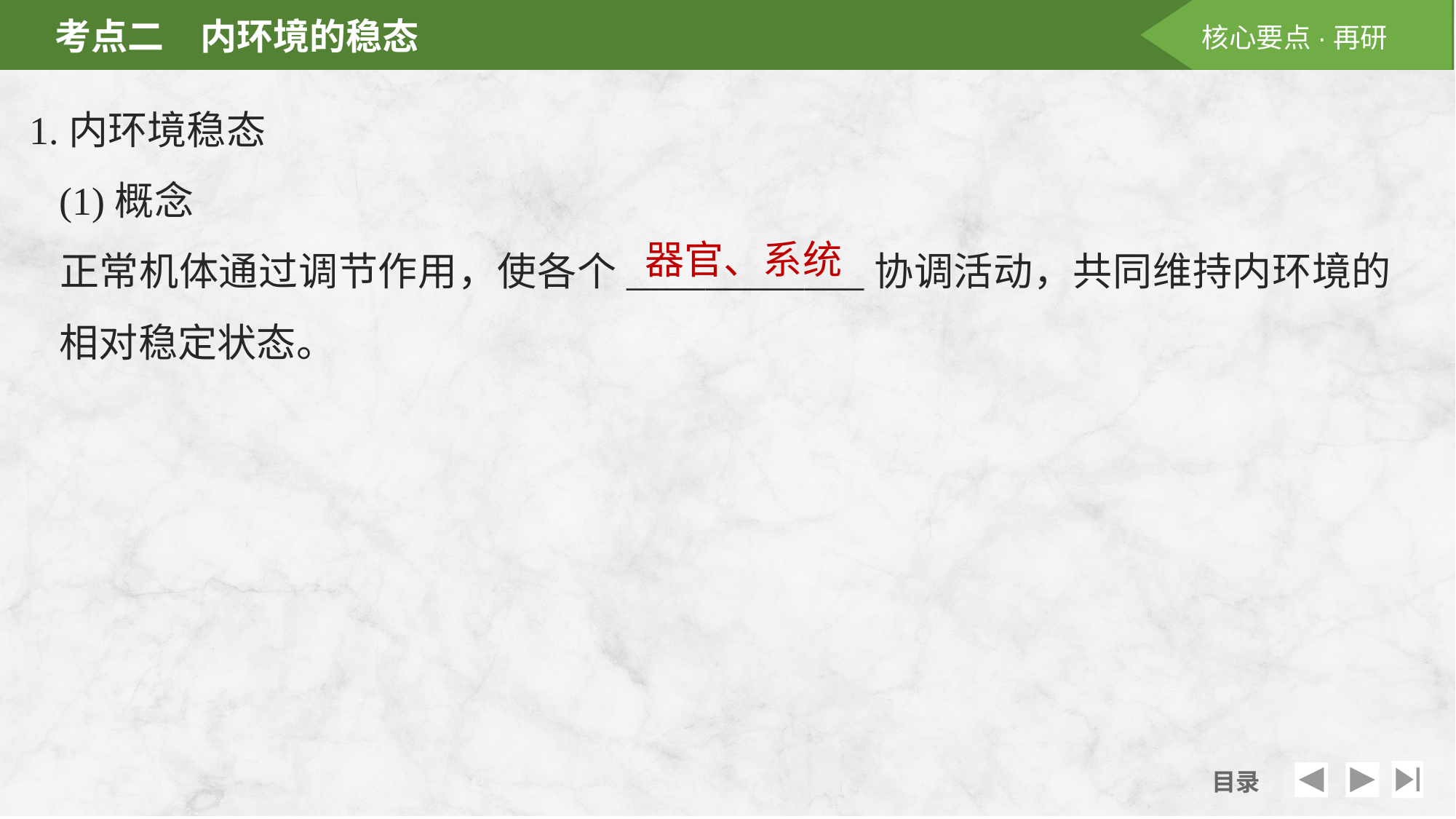

1.内环境稳态
	(1)概念
	正常机体通过调节作用，使各个____________协调活动，共同维持内环境的相对稳定状态。
器官、系统